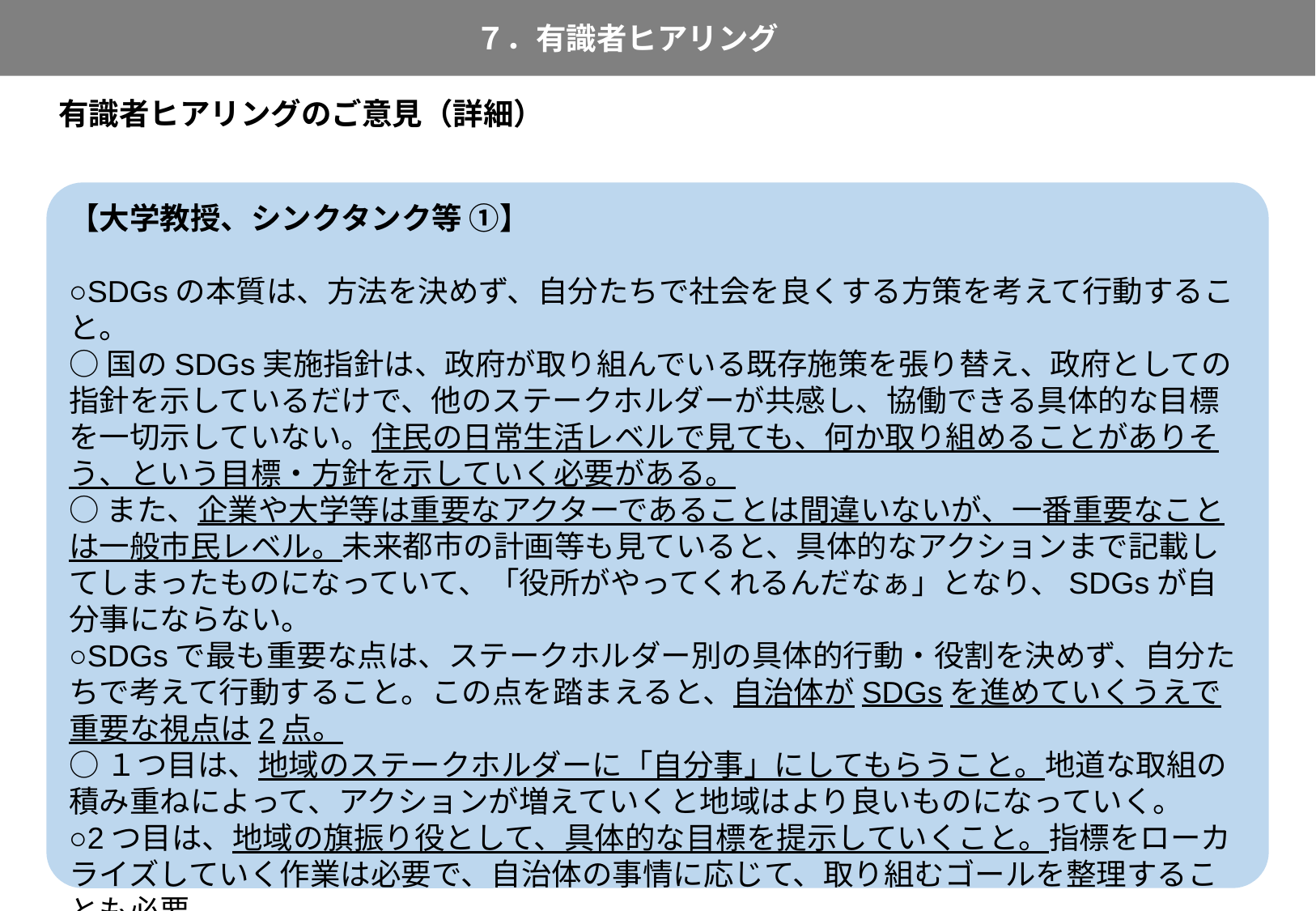

７．有識者ヒアリング
94
有識者ヒアリングのご意見（詳細）
【大学教授、シンクタンク等 ①】

○SDGsの本質は、方法を決めず、自分たちで社会を良くする方策を考えて行動すること。
○国のSDGs実施指針は、政府が取り組んでいる既存施策を張り替え、政府としての指針を示しているだけで、他のステークホルダーが共感し、協働できる具体的な目標を一切示していない。住民の日常生活レベルで見ても、何か取り組めることがありそう、という目標・方針を示していく必要がある。
○また、企業や大学等は重要なアクターであることは間違いないが、一番重要なことは一般市民レベル。未来都市の計画等も見ていると、具体的なアクションまで記載してしまったものになっていて、「役所がやってくれるんだなぁ」となり、SDGsが自分事にならない。
○SDGsで最も重要な点は、ステークホルダー別の具体的行動・役割を決めず、自分たちで考えて行動すること。この点を踏まえると、自治体がSDGsを進めていくうえで重要な視点は2点。
○１つ目は、地域のステークホルダーに「自分事」にしてもらうこと。地道な取組の積み重ねによって、アクションが増えていくと地域はより良いものになっていく。
○2つ目は、地域の旗振り役として、具体的な目標を提示していくこと。指標をローカライズしていく作業は必要で、自治体の事情に応じて、取り組むゴールを整理することも必要。
○市町村への取り組み拡大は難しい問題。SDGsではないが、地域レベルでの取り組み拡大のため、都道府県が大きな方針を示すこと、そして方針を策定するプロセスを示しながら先行事例を作ることだと思う。